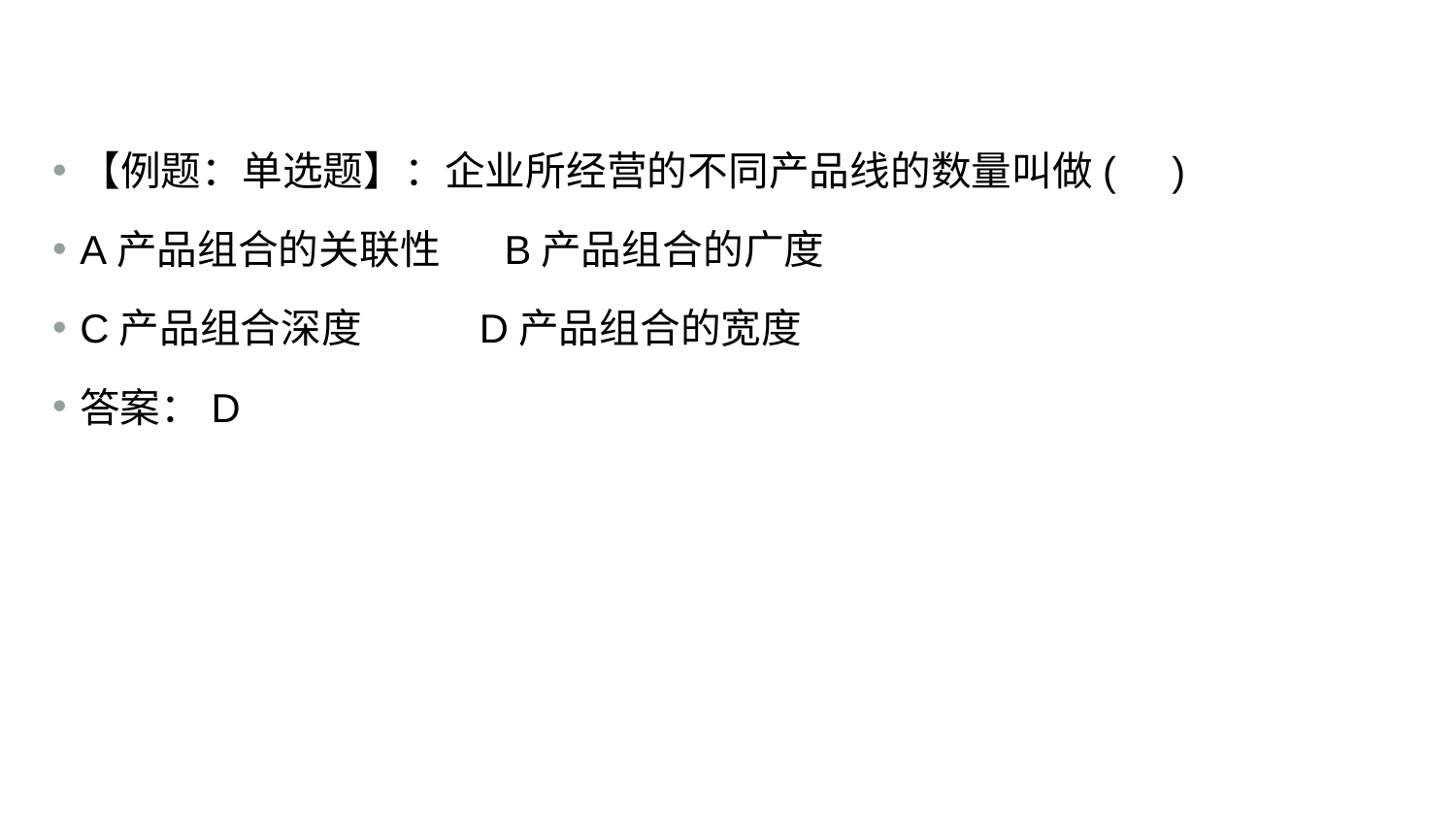

#
【例题：单选题】：企业所经营的不同产品线的数量叫做(     )
A产品组合的关联性      B产品组合的广度
C产品组合深度            D产品组合的宽度
答案：D